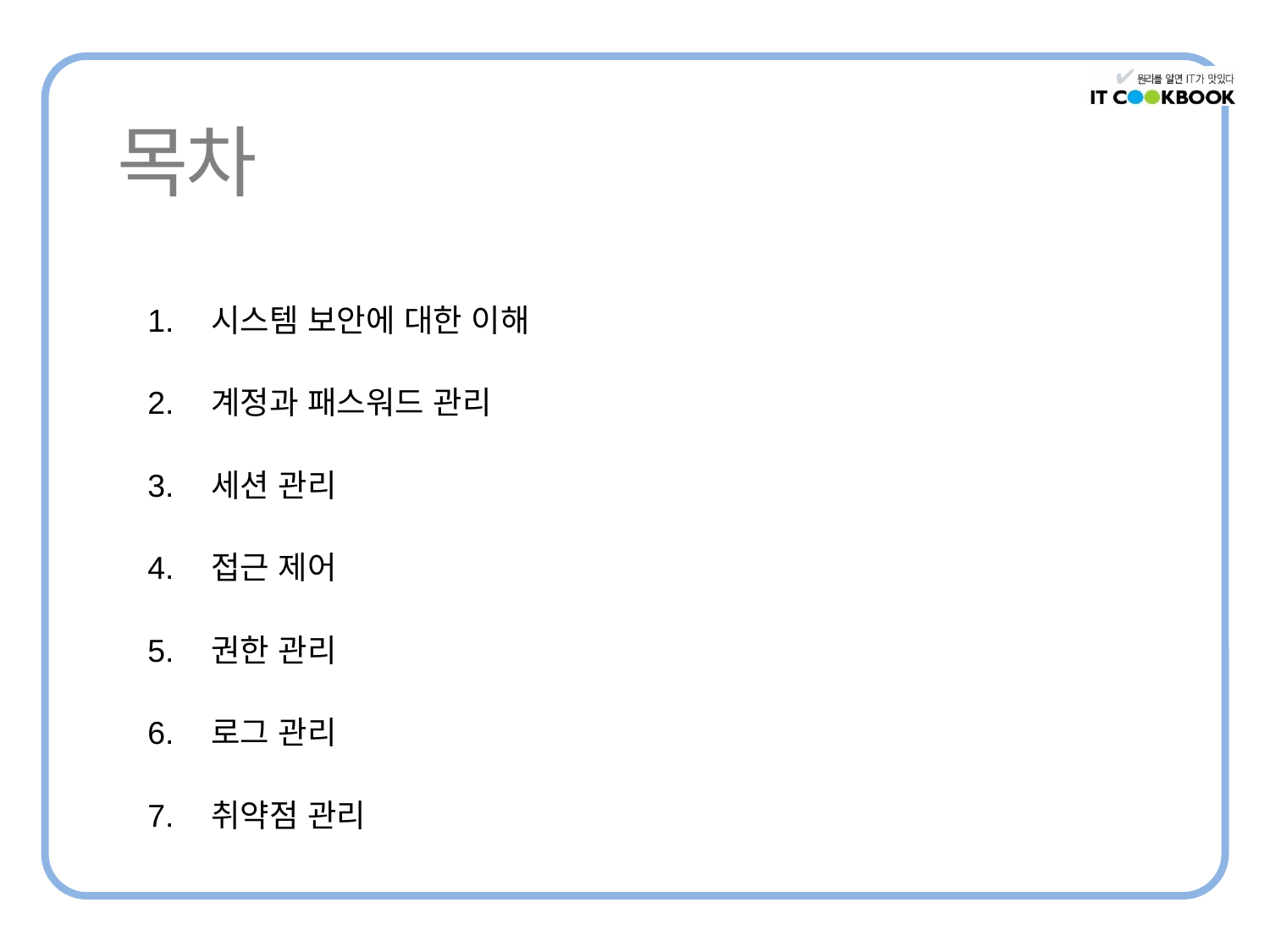

시스템 보안에 대한 이해
계정과 패스워드 관리
세션 관리
접근 제어
권한 관리
로그 관리
취약점 관리